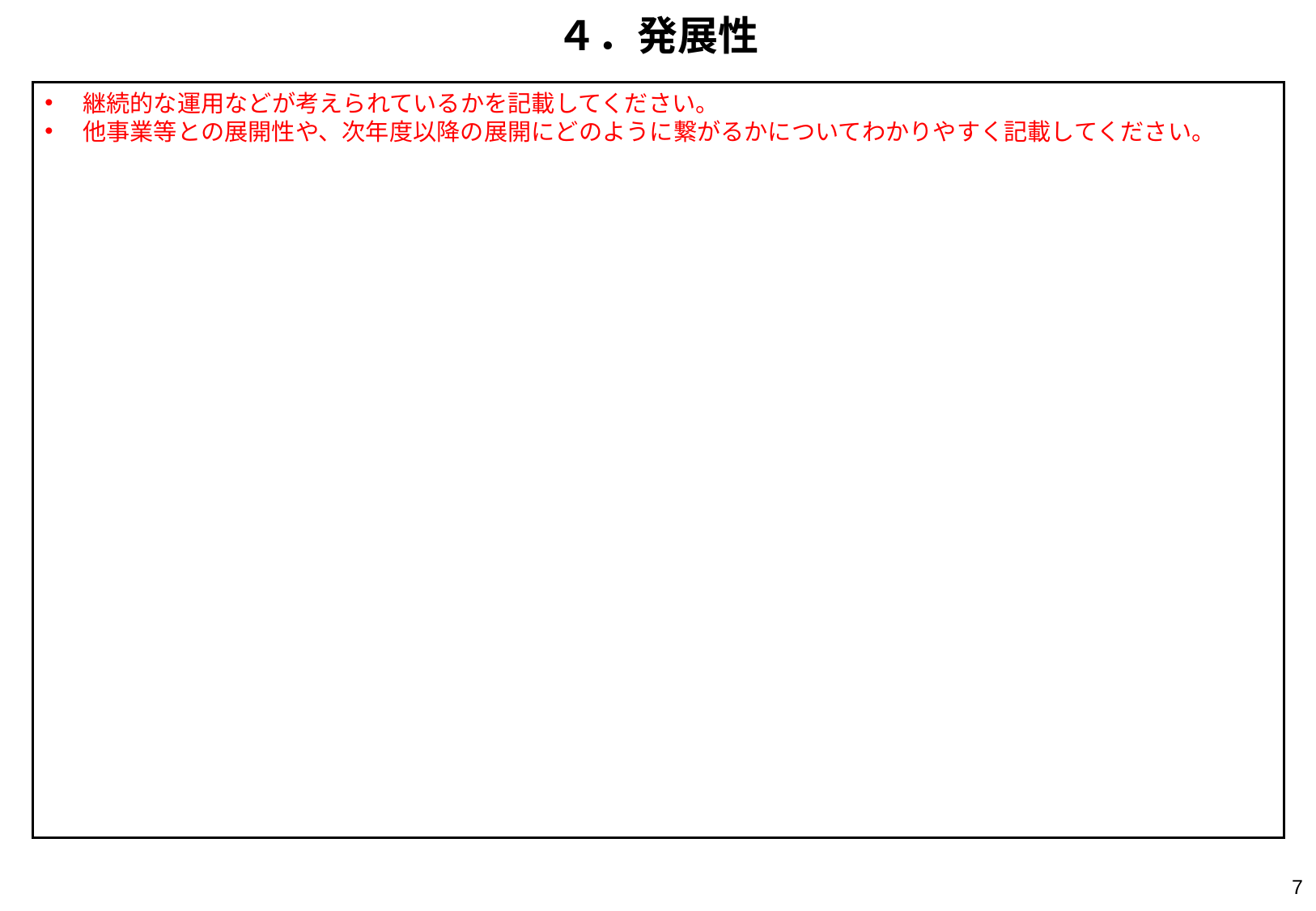

# ４．発展性
継続的な運用などが考えられているかを記載してください。
他事業等との展開性や、次年度以降の展開にどのように繋がるかについてわかりやすく記載してください。

7